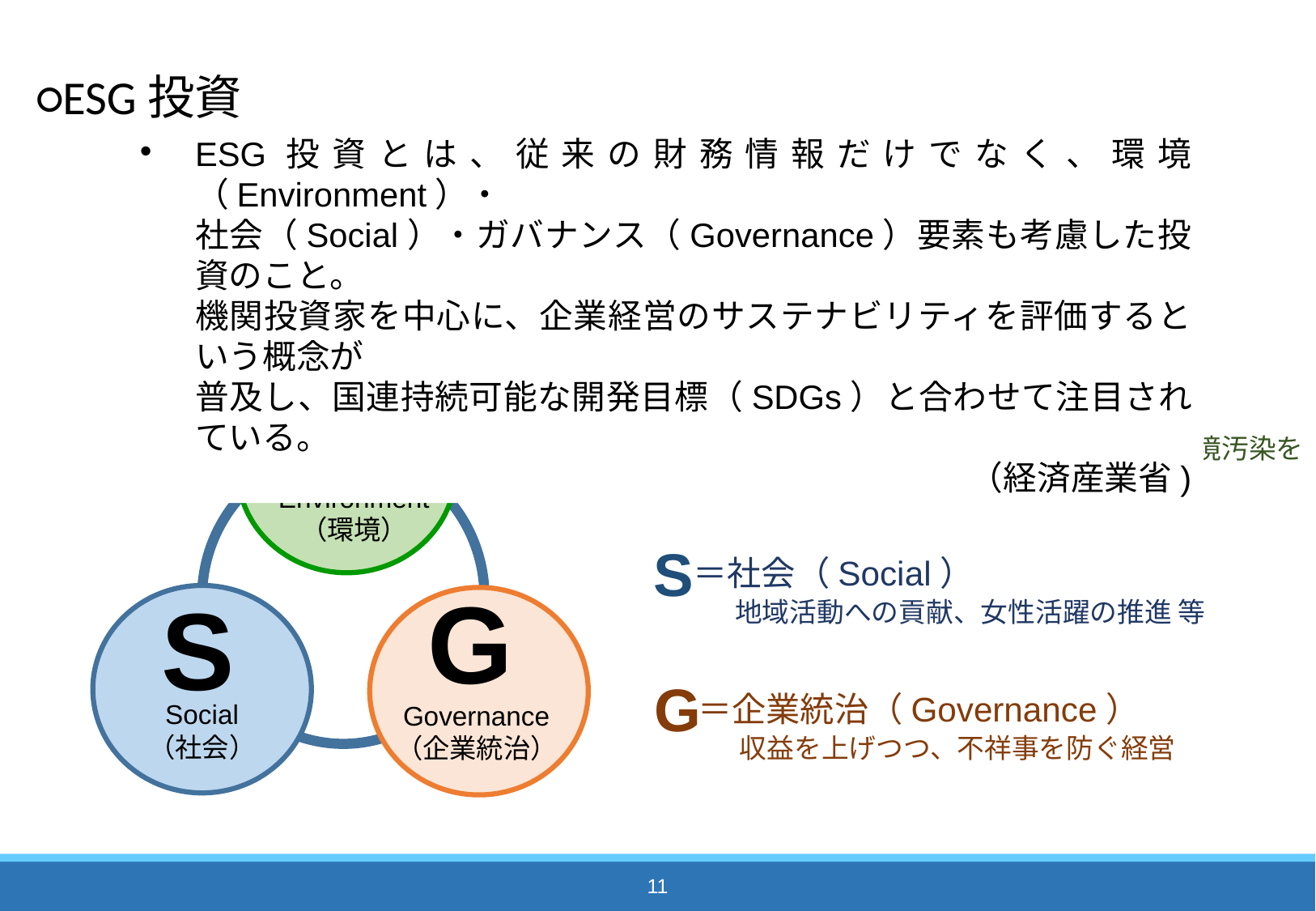

# ○ESG投資 　　・・・
ESG投資とは、従来の財務情報だけでなく、環境（Environment）・
社会（Social）・ガバナンス（Governance）要素も考慮した投資のこと。
機関投資家を中心に、企業経営のサステナビリティを評価するという概念が
普及し、国連持続可能な開発目標（SDGs）と合わせて注目されている。
（経済産業省)
E
E

＝環境（Environment）
　 二酸化炭素の排出量が多くないか、環境汚染を
　　してないか 等

Environment
（環境）
＝社会（Social）
　 地域活動への貢献、女性活躍の推進 等
S
G
S

＝企業統治（Governance）
　 収益を上げつつ、不祥事を防ぐ経営
G
Social
（社会）
Governance
（企業統治）

11

12